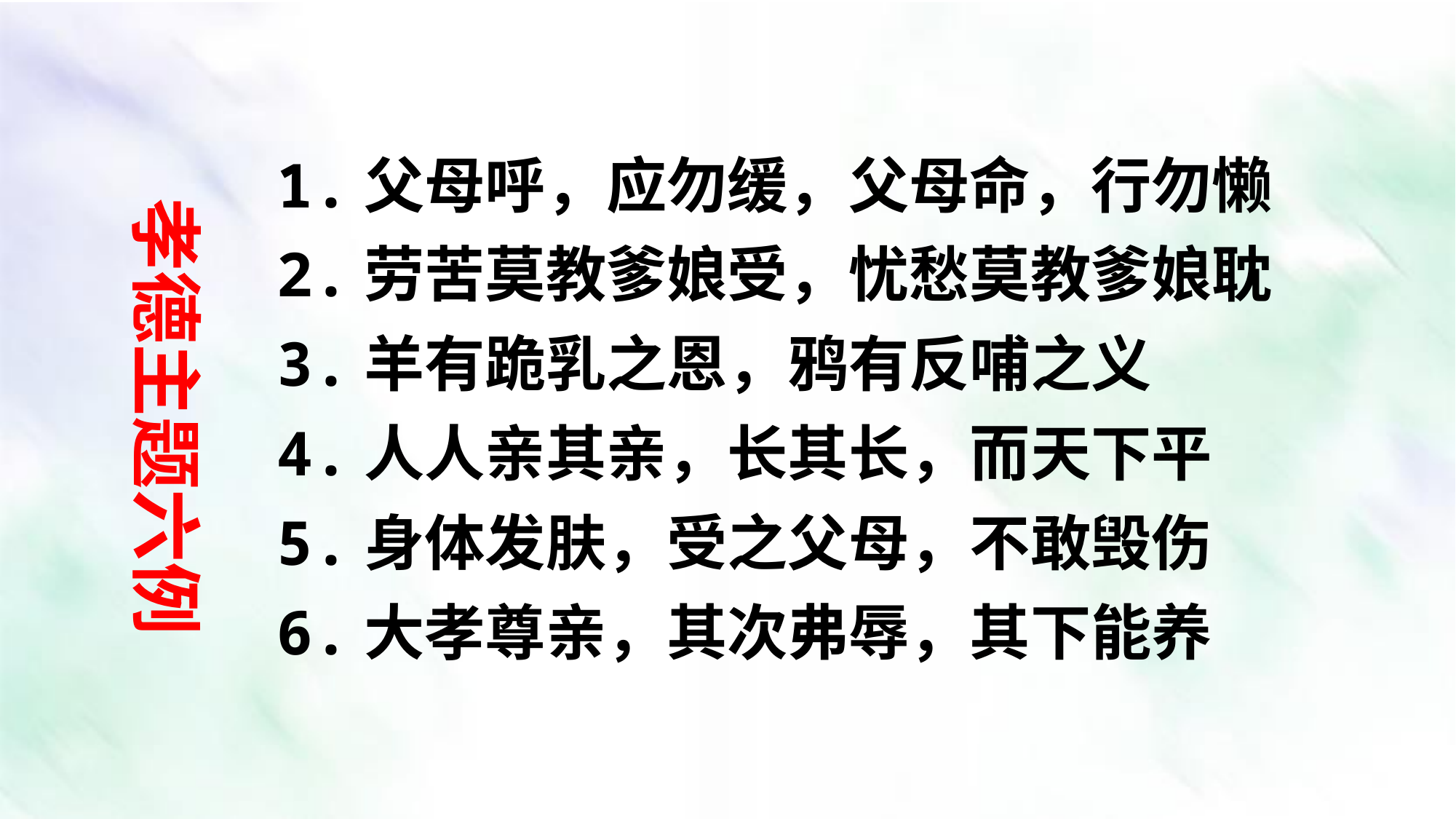

1.父母呼，应勿缓，父母命，行勿懒
2.劳苦莫教爹娘受，忧愁莫教爹娘耽
3.羊有跪乳之恩，鸦有反哺之义
4.人人亲其亲，长其长，而天下平
5.身体发肤，受之父母，不敢毁伤
6.大孝尊亲，其次弗辱，其下能养

孝德主题六例